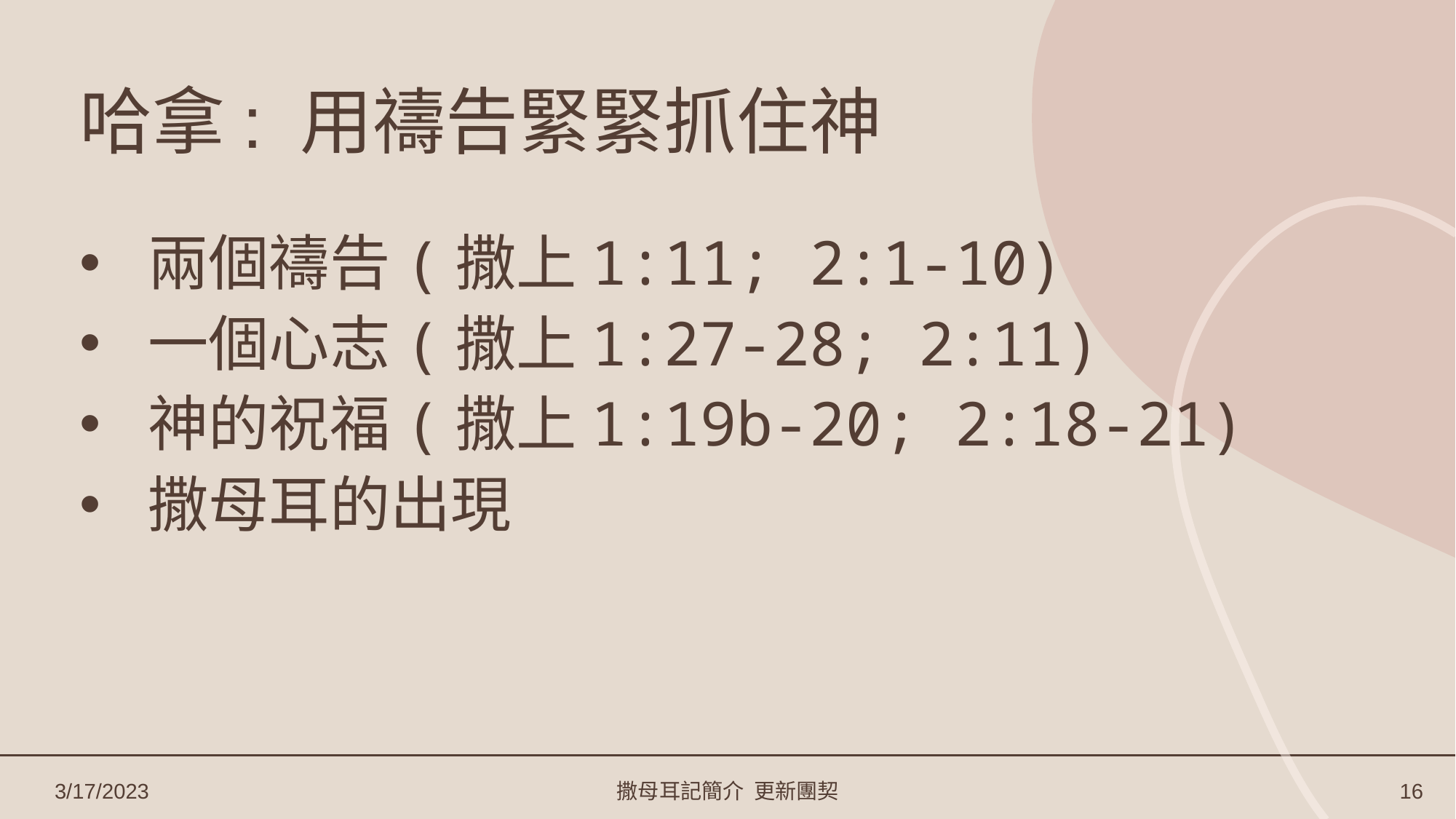

# 哈拿: 用禱告緊緊抓住神
兩個禱告(撒上1:11; 2:1-10)
一個心志(撒上1:27-28; 2:11)
神的祝福(撒上1:19b-20; 2:18-21)
撒母耳的出現
3/17/2023
撒母耳記簡介  更新團契
16